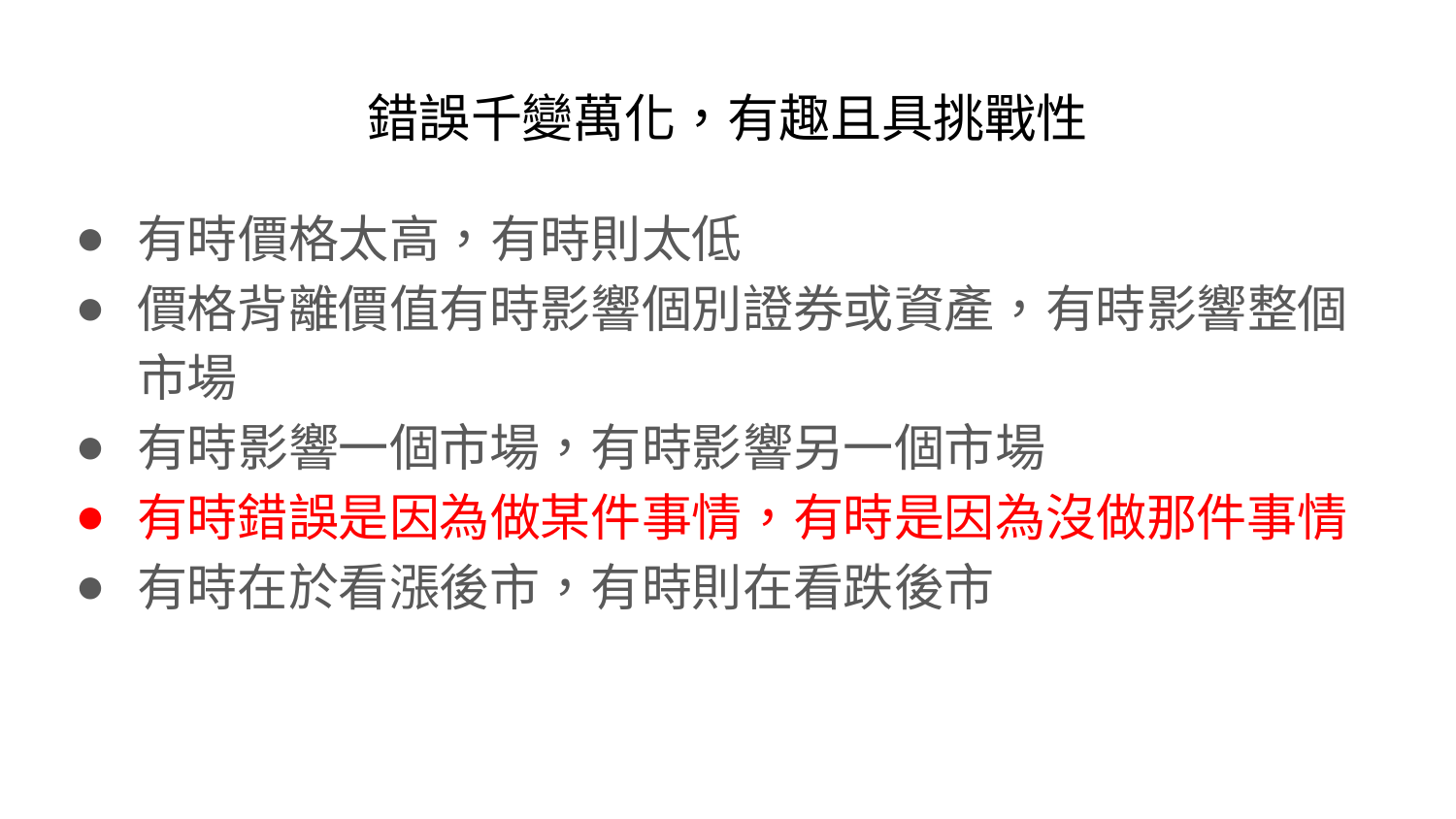

# 錯誤千變萬化，有趣且具挑戰性
有時價格太高，有時則太低
價格背離價值有時影響個別證券或資產，有時影響整個市場
有時影響一個市場，有時影響另一個市場
有時錯誤是因為做某件事情，有時是因為沒做那件事情
有時在於看漲後市，有時則在看跌後市